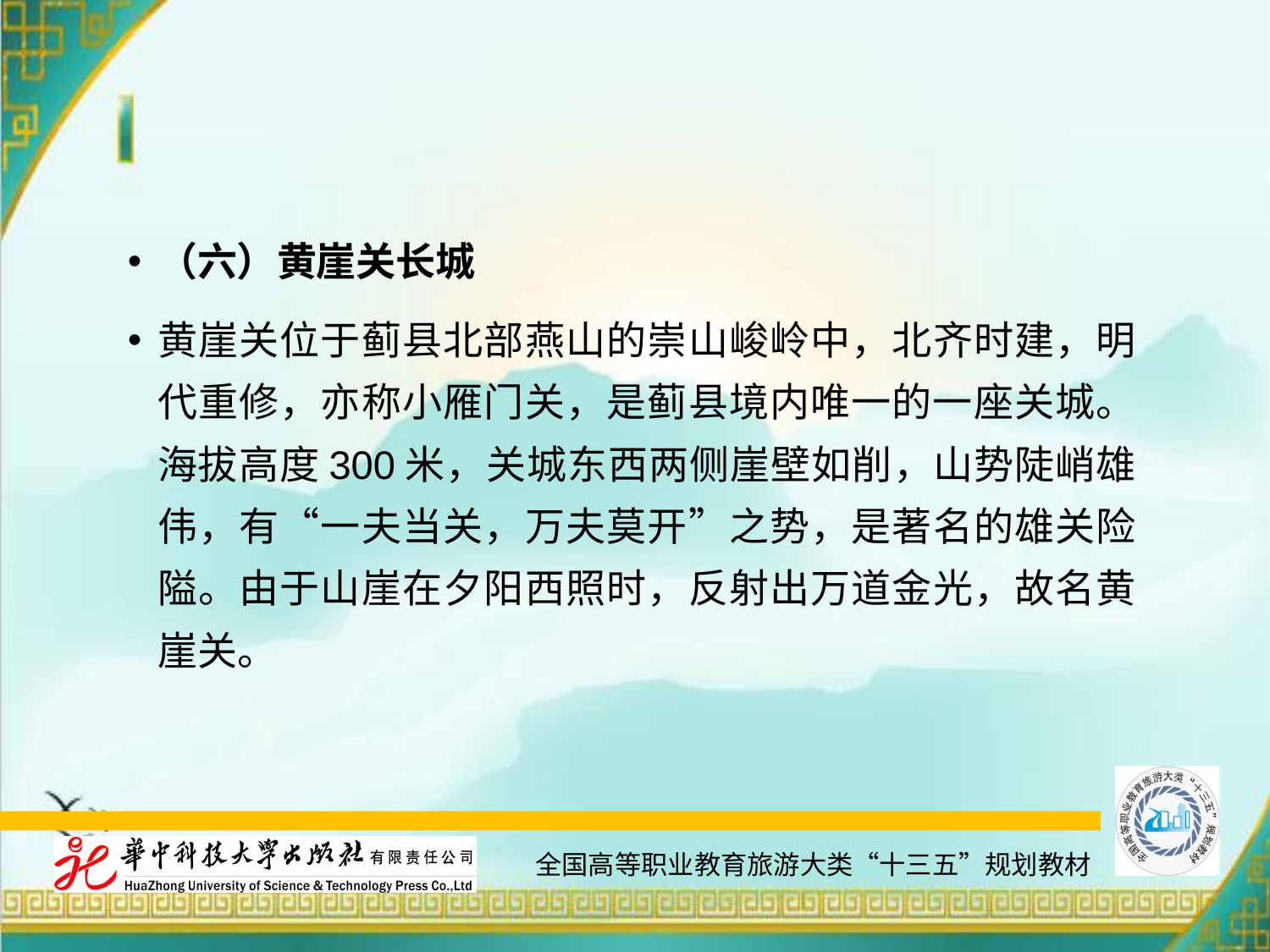

#
（六）黄崖关长城
黄崖关位于蓟县北部燕山的崇山峻岭中，北齐时建，明代重修，亦称小雁门关，是蓟县境内唯一的一座关城。海拔高度300米，关城东西两侧崖壁如削，山势陡峭雄伟，有“一夫当关，万夫莫开”之势，是著名的雄关险隘。由于山崖在夕阳西照时，反射出万道金光，故名黄崖关。